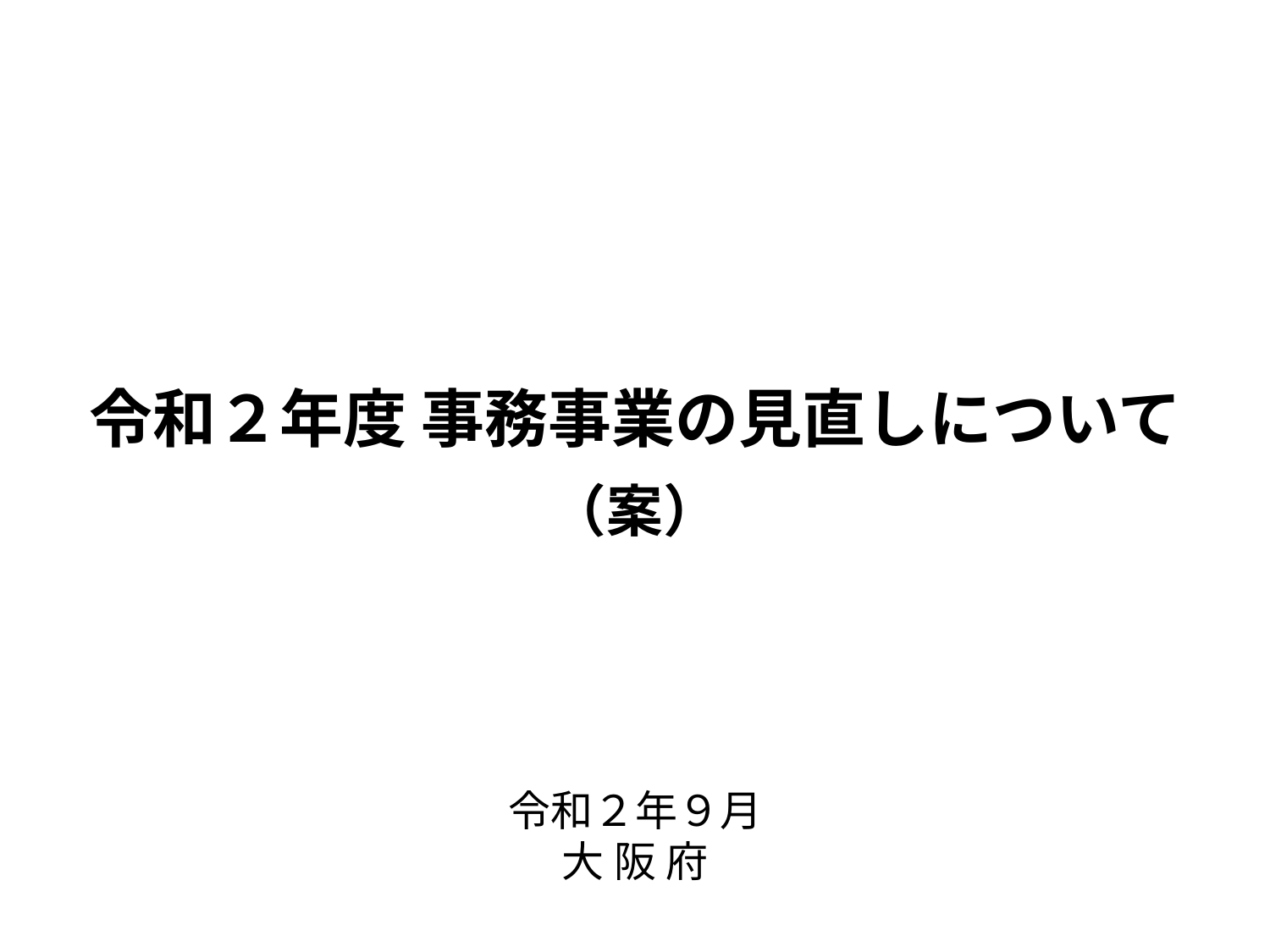

# 令和２年度 事務事業の見直しについて （案）
令和２年９月
大 阪 府